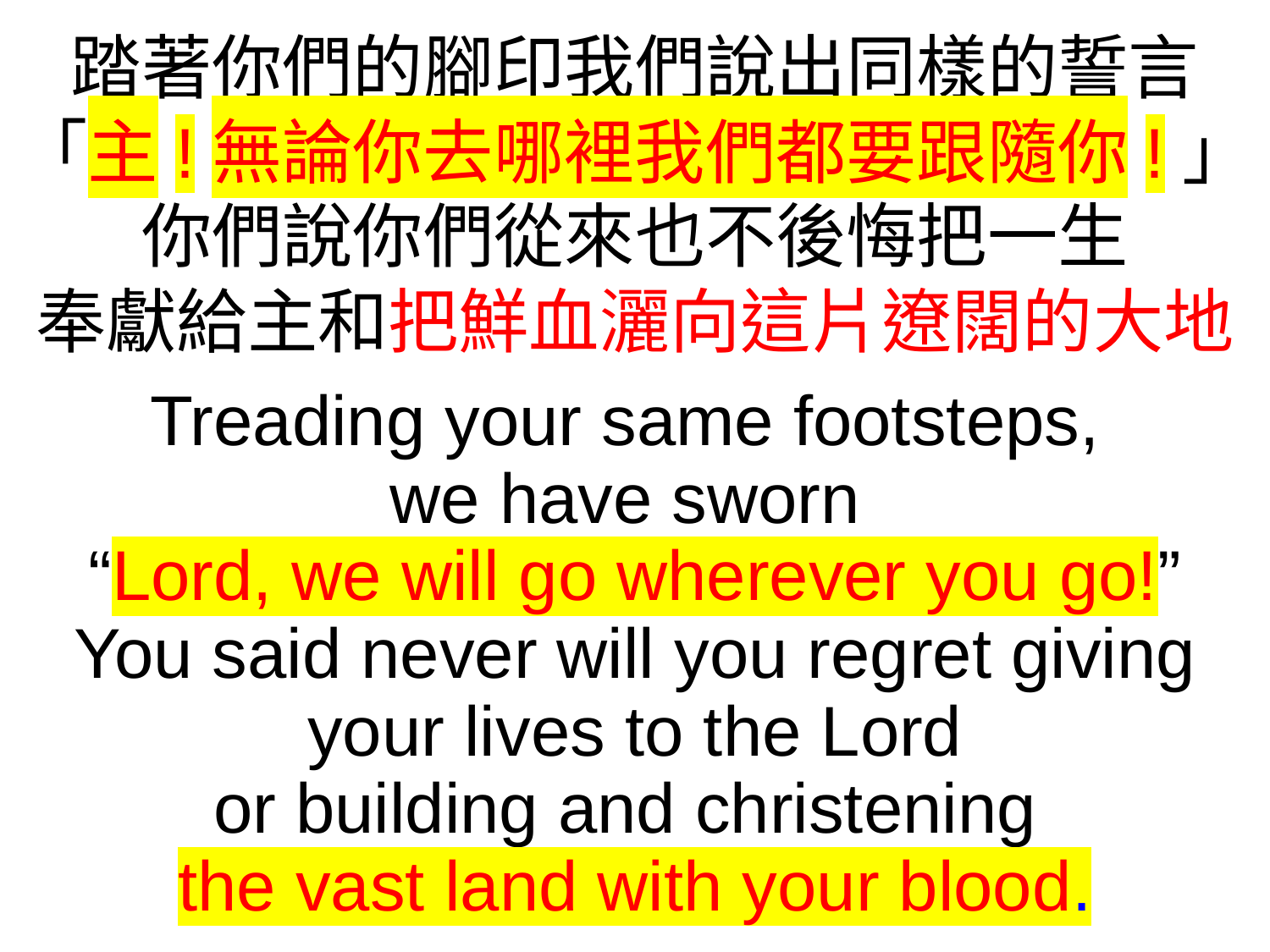

踏著你們的腳印我們說出同樣的誓言
「主!無論你去哪裡我們都要跟隨你!」
你們說你們從來也不後悔把一生
奉獻給主和把鮮血灑向這片遼闊的大地
Treading your same footsteps,
we have sworn
“Lord, we will go wherever you go!”
You said never will you regret giving your lives to the Lord
or building and christening
the vast land with your blood.